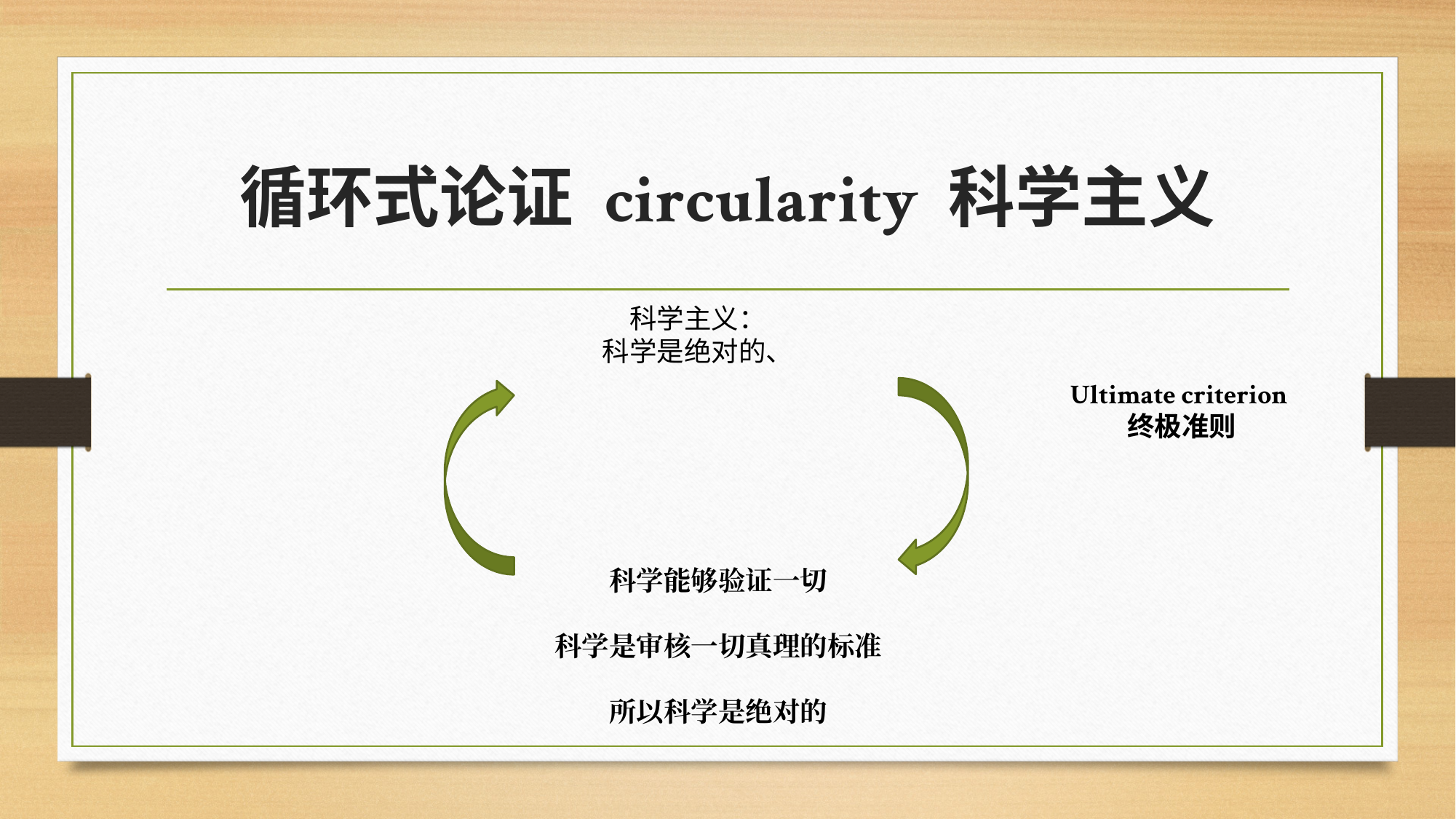

# 循环式论证 circularity 科学主义
科学主义：
科学是绝对的、
Ultimate criterion
终极准则

科学能够验证一切

科学是审核一切真理的标准

所以科学是绝对的